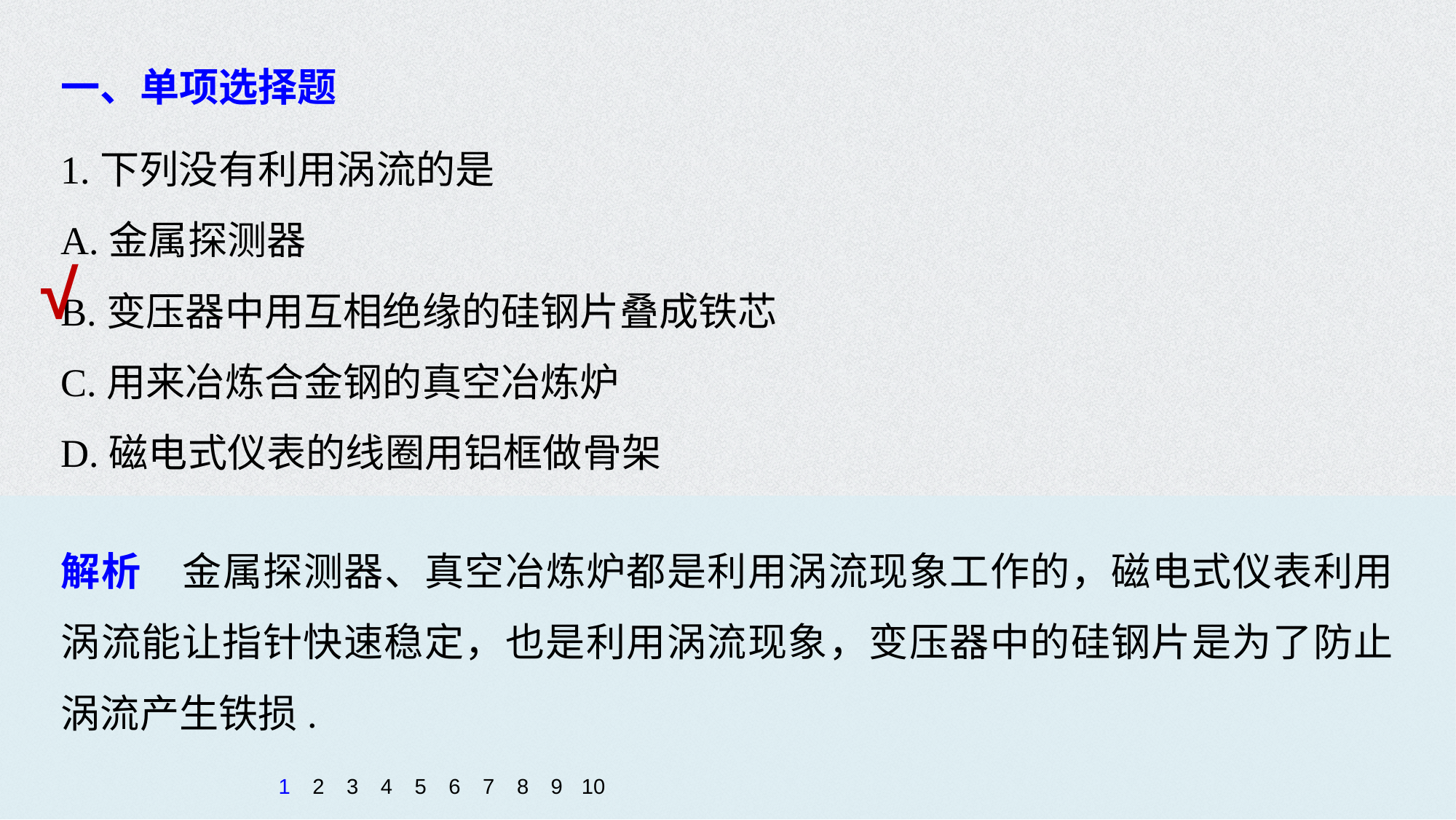

一、单项选择题
1.下列没有利用涡流的是
A.金属探测器
B.变压器中用互相绝缘的硅钢片叠成铁芯
C.用来冶炼合金钢的真空冶炼炉
D.磁电式仪表的线圈用铝框做骨架
√
解析　金属探测器、真空冶炼炉都是利用涡流现象工作的，磁电式仪表利用涡流能让指针快速稳定，也是利用涡流现象，变压器中的硅钢片是为了防止涡流产生铁损.
1
2
3
4
5
6
7
8
9
10